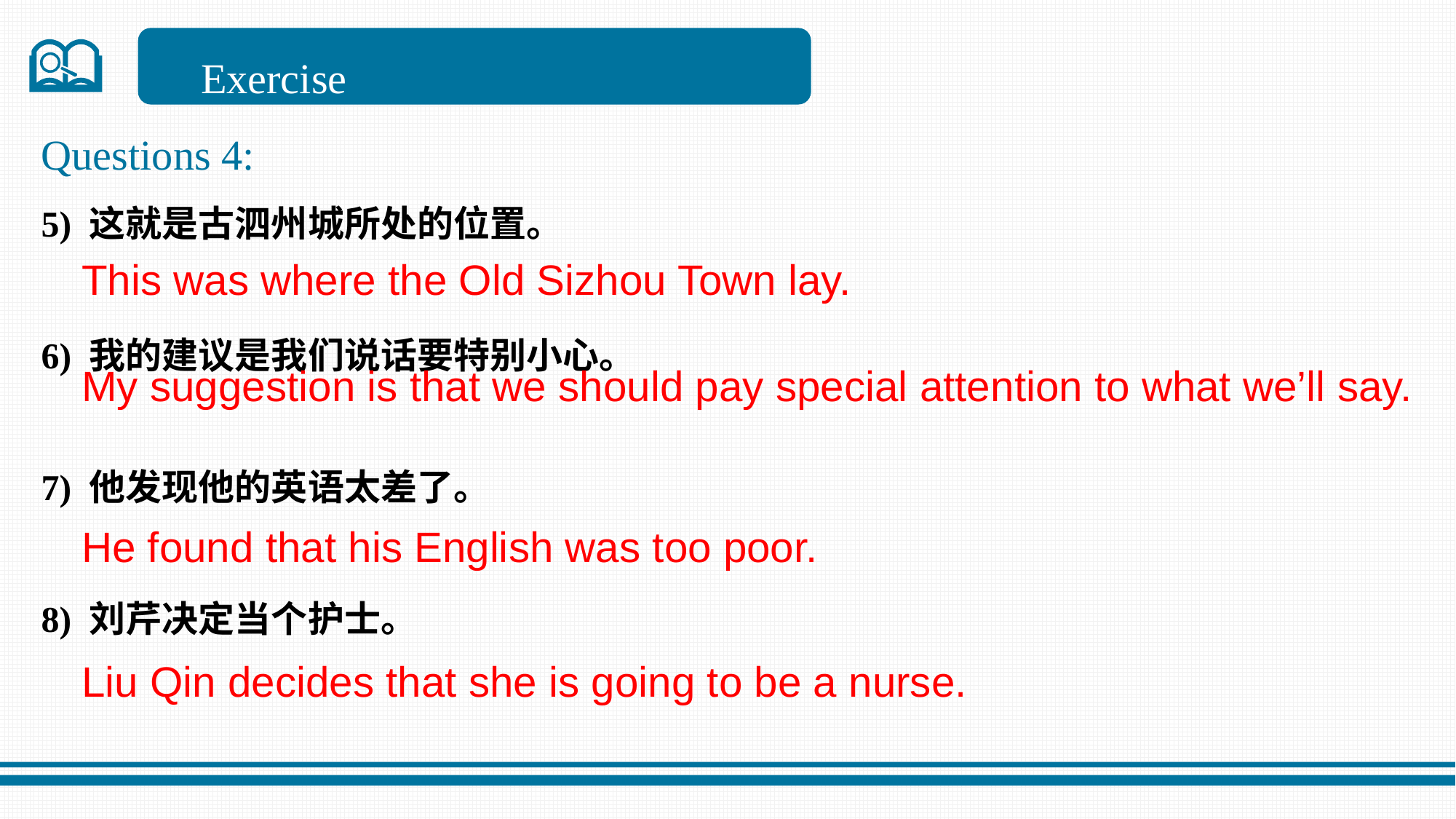

Exercise
Questions 4:
5) 这就是古泗州城所处的位置。

6) 我的建议是我们说话要特别小心。

7) 他发现他的英语太差了。

8) 刘芹决定当个护士。
This was where the Old Sizhou Town lay.
My suggestion is that we should pay special attention to what we’ll say.
He found that his English was too poor.
Liu Qin decides that she is going to be a nurse.